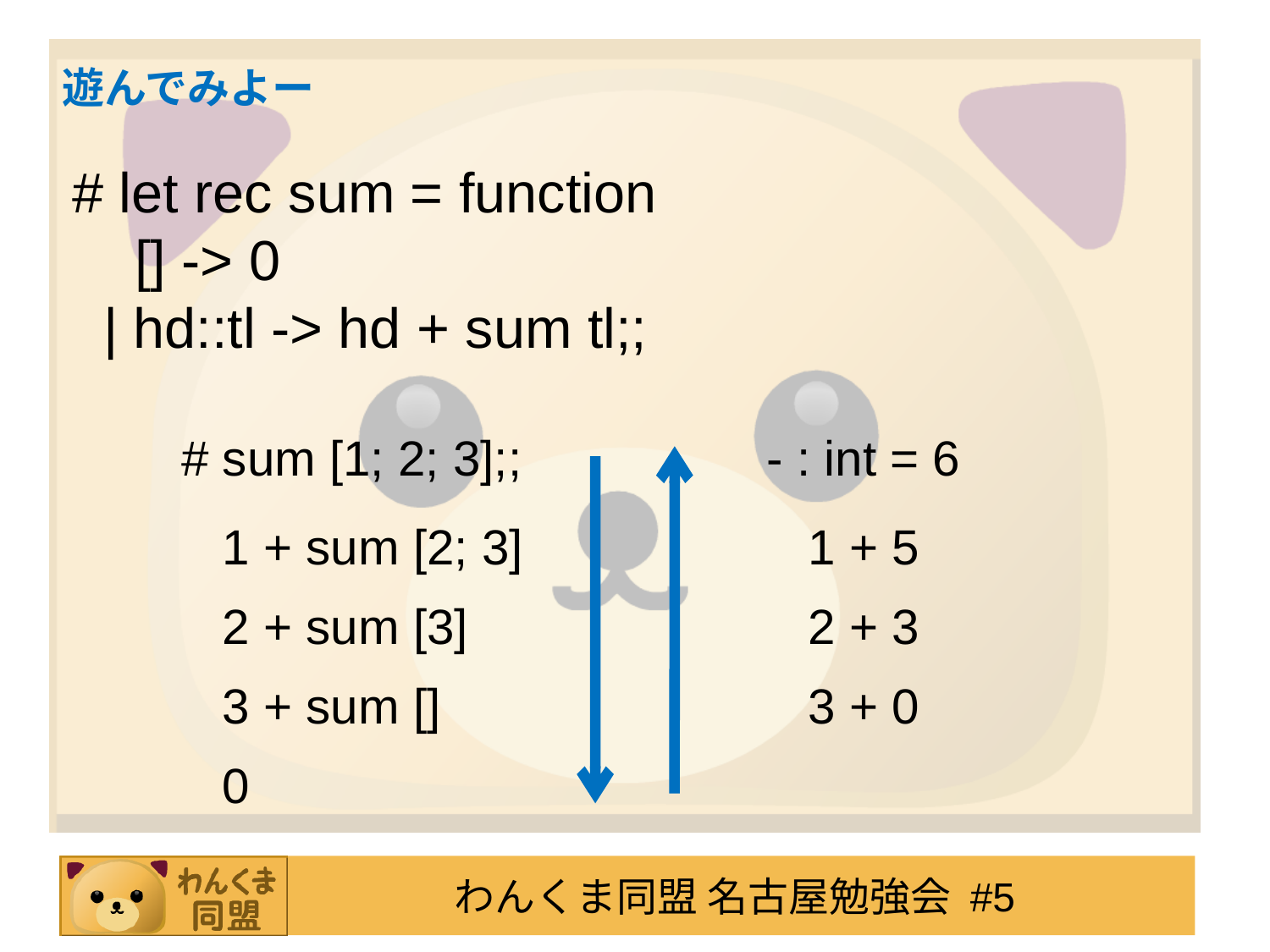

# 遊んでみよー
# let rec sum = function
    [] -> 0
  | hd::tl -> hd + sum tl;;
# sum [1; 2; 3];;
- : int = 6
   1 + sum [2; 3]
   1 + 5
   2 + sum [3]
   2 + 3
   3 + sum []
   3 + 0
   0